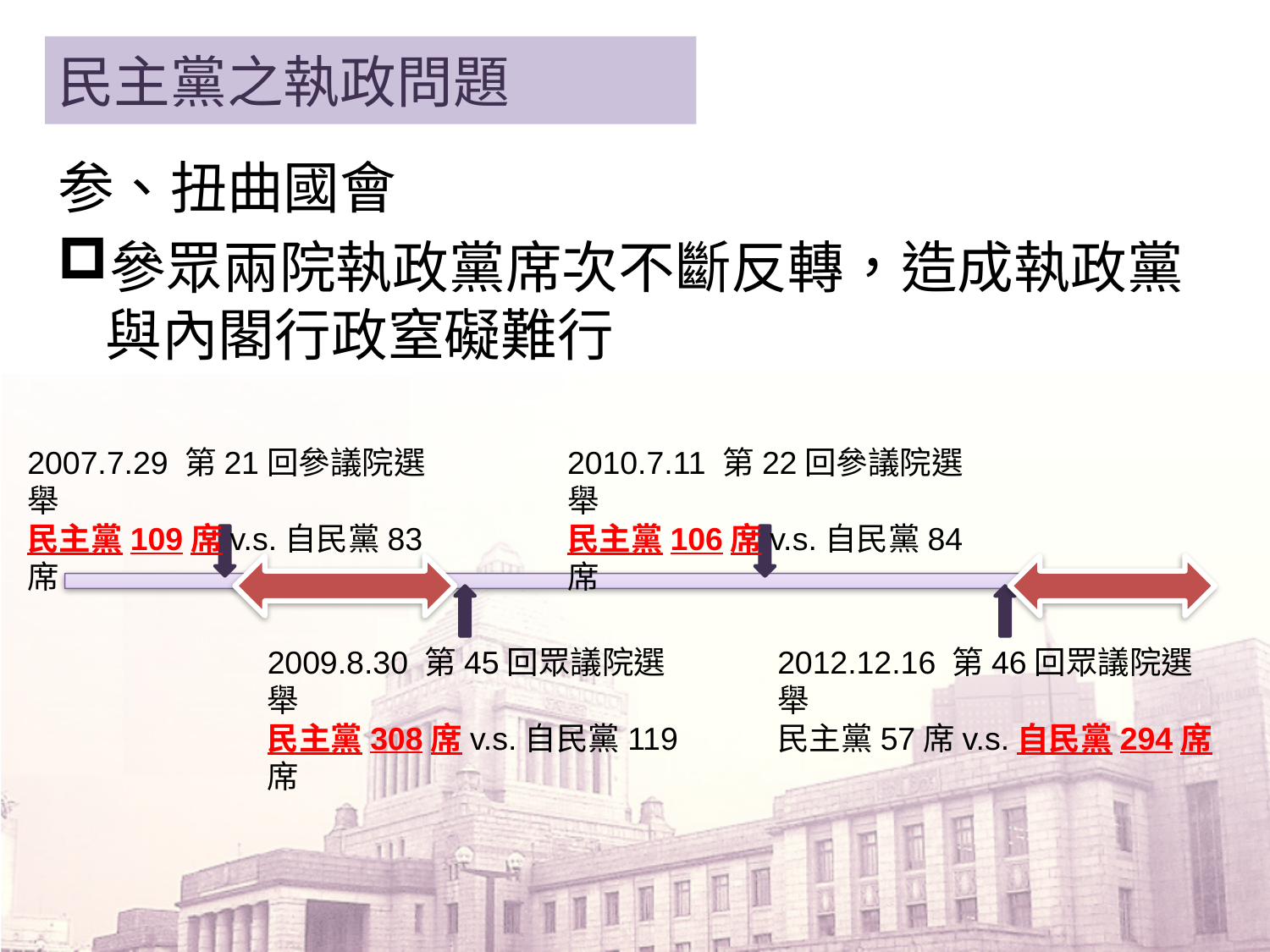

民主黨之執政問題
参、扭曲國會
參眾兩院執政黨席次不斷反轉，造成執政黨與內閣行政窒礙難行
2007.7.29 第21回參議院選舉
民主黨109席v.s.自民黨83席
2010.7.11 第22回參議院選舉
民主黨106席v.s.自民黨84席

2009.8.30 第45回眾議院選舉
民主黨308席v.s.自民黨119席
2012.12.16 第46回眾議院選舉
民主黨57席v.s.自民黨294席